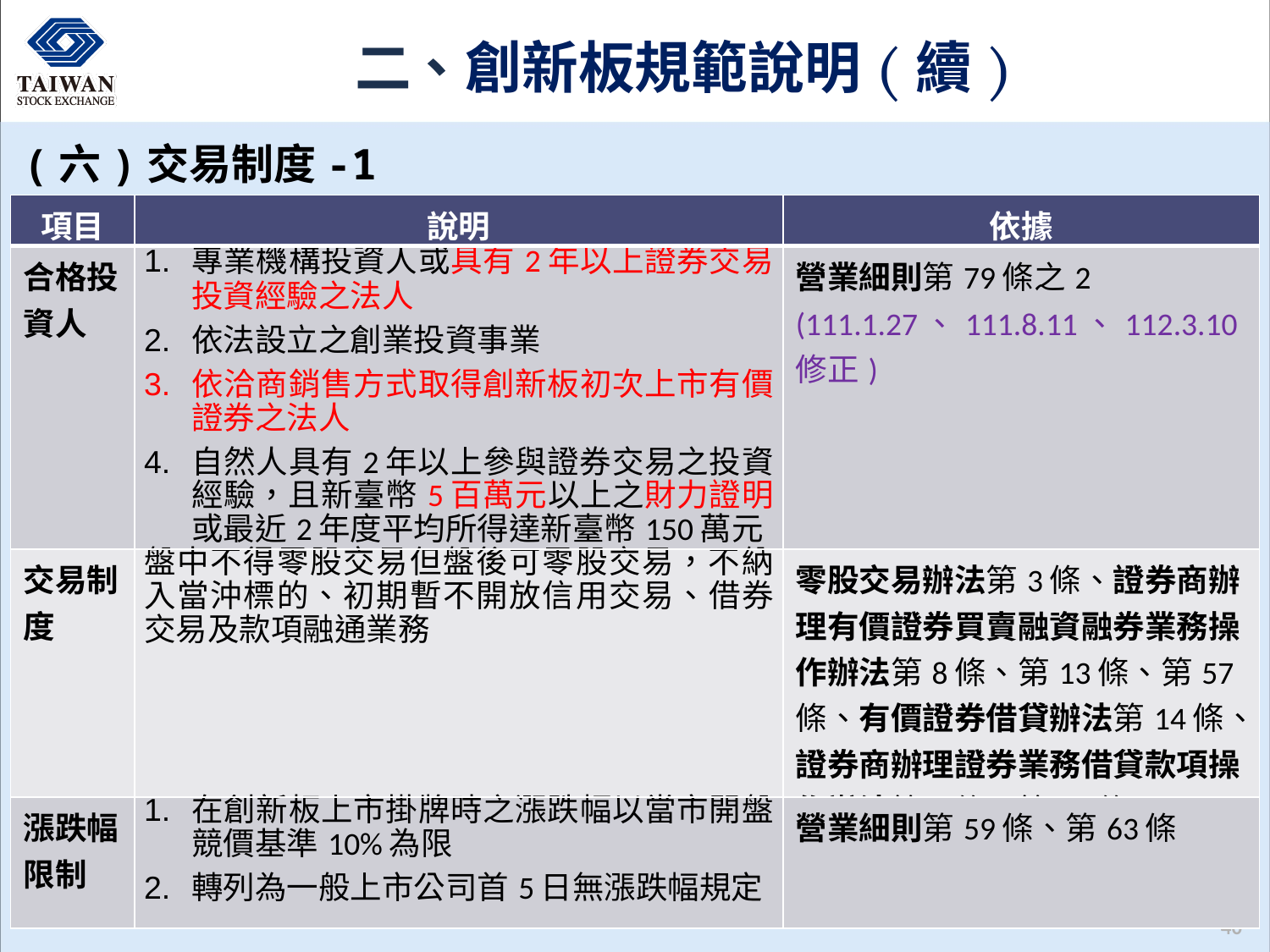

# 二、創新板規範說明(續)
(六)交易制度-1
| 項目 | 說明 | 依據 |
| --- | --- | --- |
| 合格投資人 | 專業機構投資人或具有2年以上證券交易投資經驗之法人 依法設立之創業投資事業 依洽商銷售方式取得創新板初次上市有價證券之法人 自然人具有2年以上參與證券交易之投資經驗，且新臺幣5百萬元以上之財力證明或最近2年度平均所得達新臺幣150萬元 | 營業細則第79條之2 (111.1.27、111.8.11、112.3.10修正) |
| 交易制度 | 盤中不得零股交易但盤後可零股交易，不納入當沖標的、初期暫不開放信用交易、借券交易及款項融通業務 | 零股交易辦法第3條、證券商辦理有價證券買賣融資融券業務操作辦法第8條、第13條、第57條、有價證券借貸辦法第14條、證券商辦理證券業務借貸款項操作辦法第2條及第16條 |
| 漲跌幅限制 | 在創新板上市掛牌時之漲跌幅以當市開盤競價基準10%為限 轉列為一般上市公司首5日無漲跌幅規定 | 營業細則第59條、第63條 |
40